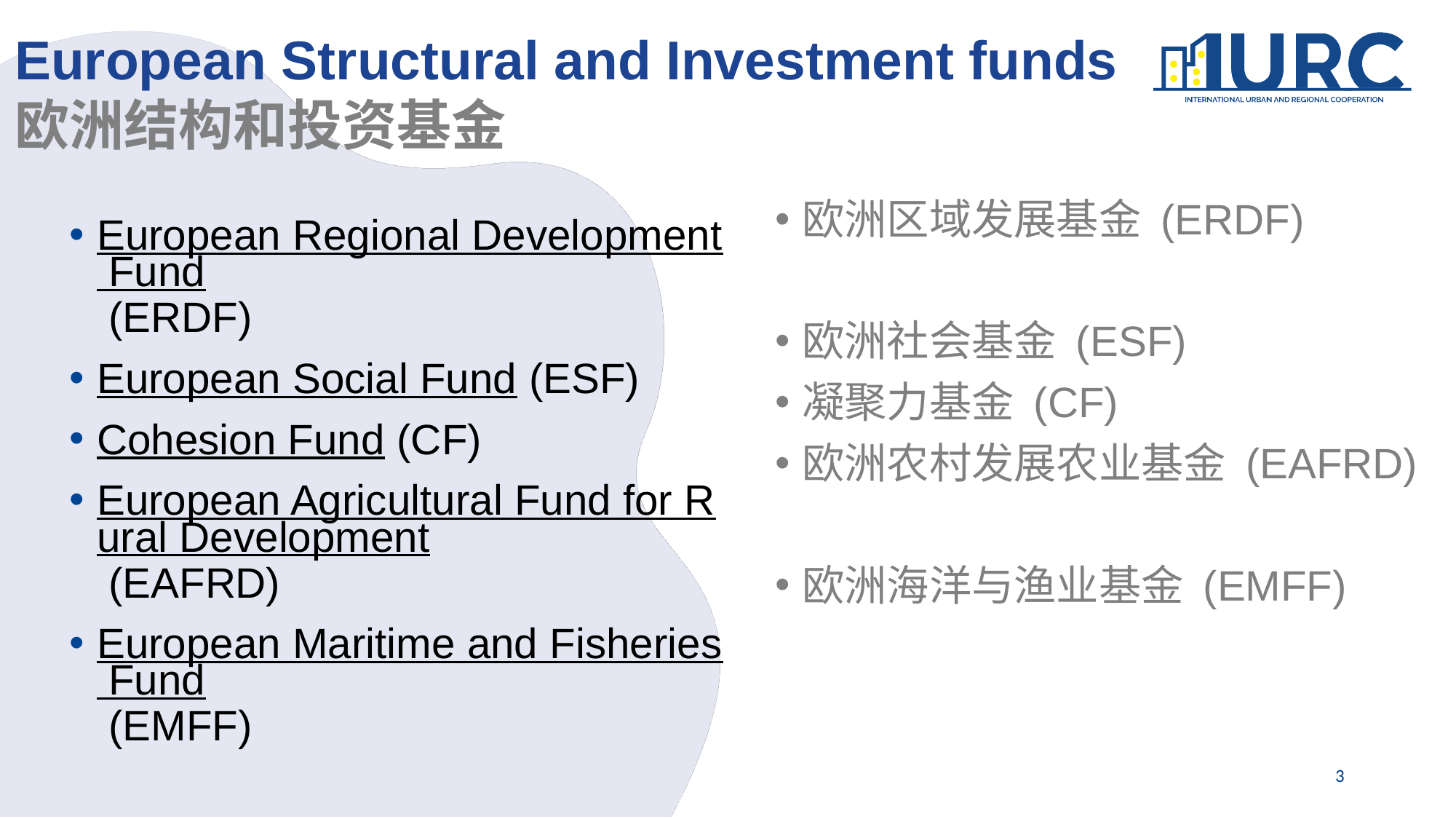

# European Structural and Investment funds 欧洲结构和投资基金
欧洲区域发展基金 (ERDF)

欧洲社会基金 (ESF)
凝聚力基金 (CF)
欧洲农村发展农业基金 (EAFRD)

欧洲海洋与渔业基金 (EMFF)

European Regional Development Fund (ERDF)
European Social Fund (ESF)
Cohesion Fund (CF)
European Agricultural Fund for Rural Development (EAFRD)
European Maritime and Fisheries Fund (EMFF)

3